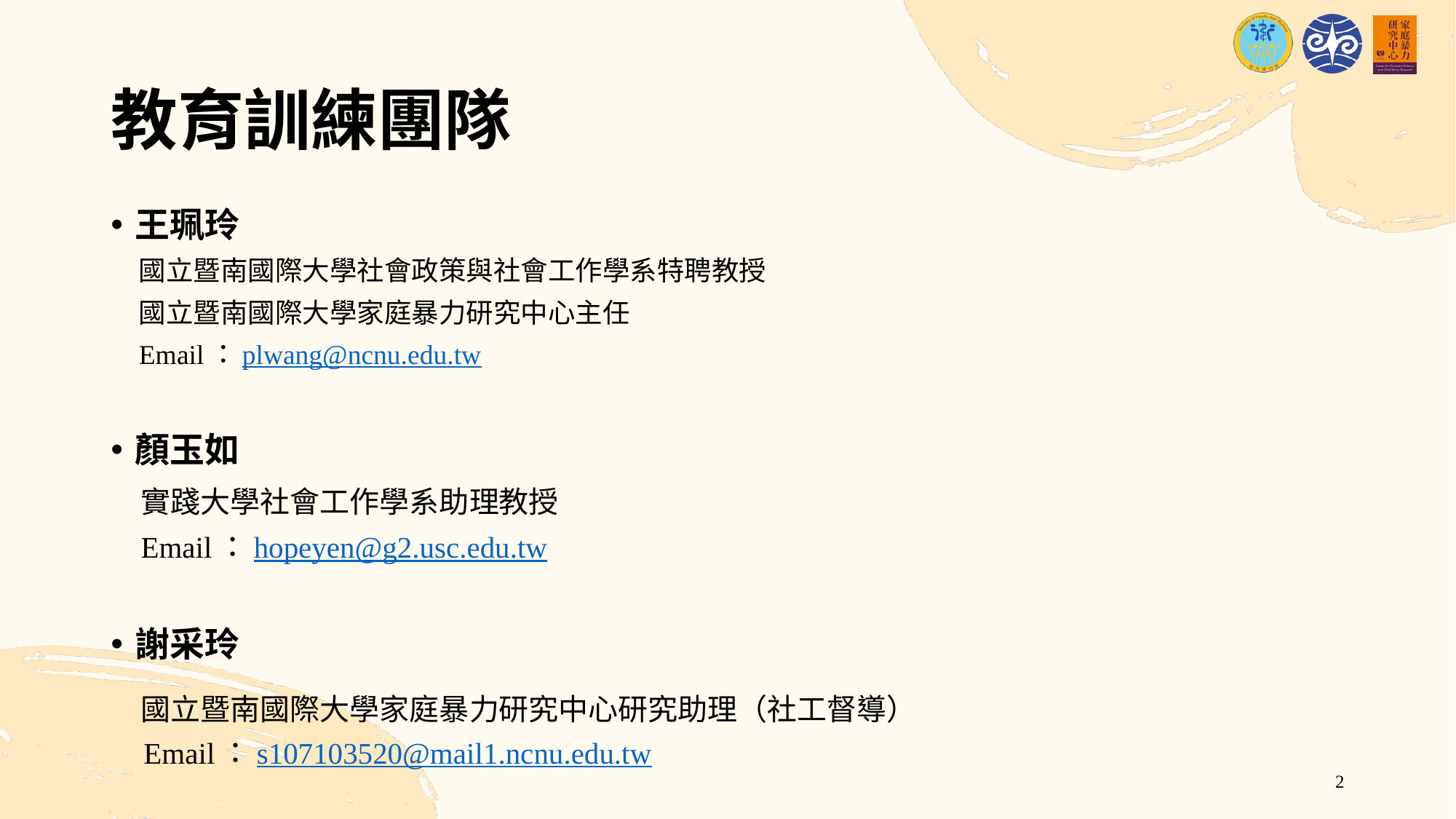

# 教育訓練團隊
王珮玲
國立暨南國際大學社會政策與社會工作學系特聘教授
國立暨南國際大學家庭暴力研究中心主任
Email：plwang@ncnu.edu.tw

顏玉如
   實踐大學社會工作學系助理教授
    Email：hopeyen@g2.usc.edu.tw

謝采玲
   國立暨南國際大學家庭暴力研究中心研究助理（社工督導）
    Email：s107103520@mail1.ncnu.edu.tw

2